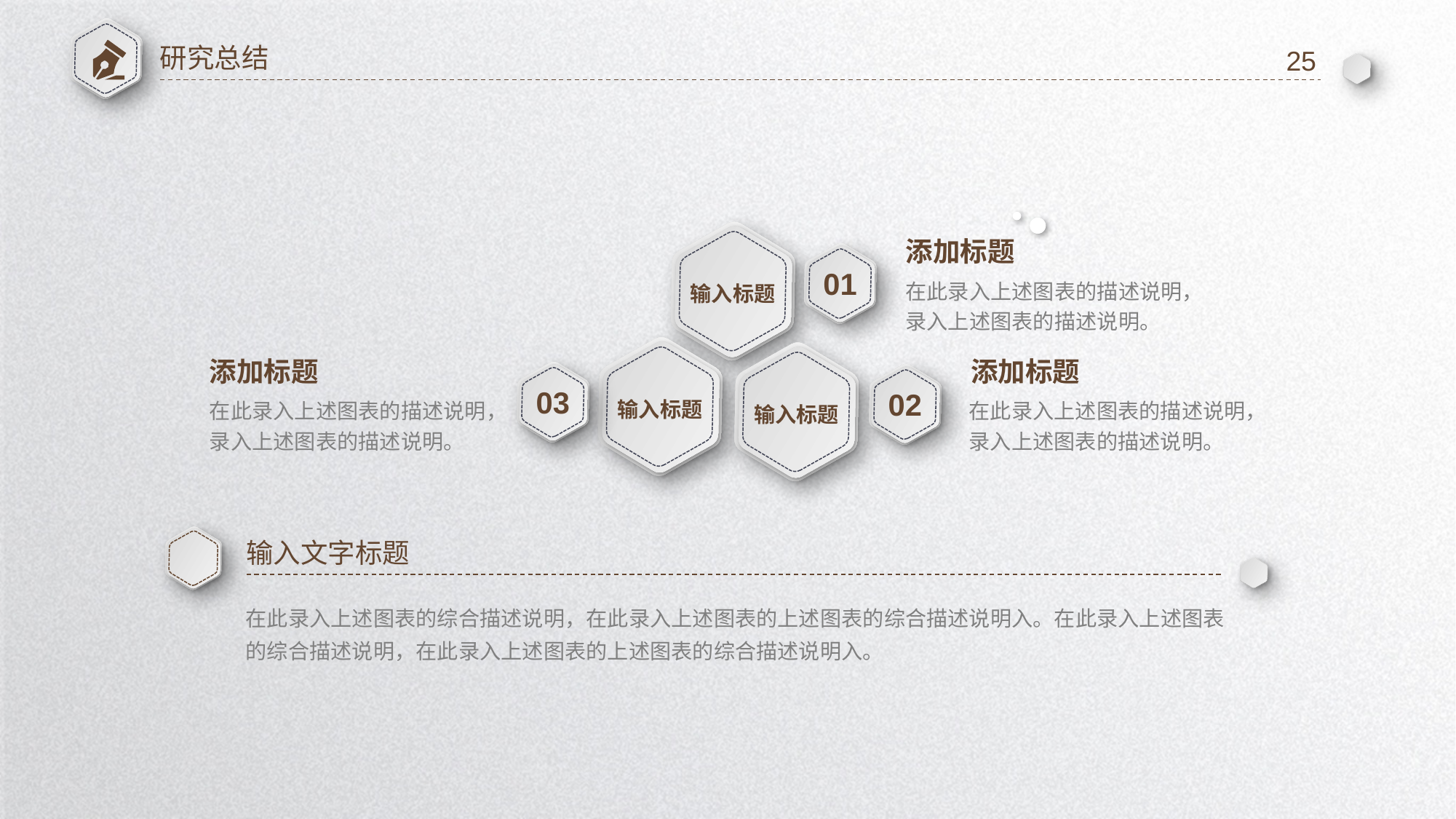

研究总结

25

添加标题

01
在此录入上述图表的描述说明，录入上述图表的描述说明。
输入标题

添加标题
添加标题

03
02
在此录入上述图表的描述说明，录入上述图表的描述说明。
在此录入上述图表的描述说明，录入上述图表的描述说明。
输入标题
输入标题

输入文字标题

在此录入上述图表的综合描述说明，在此录入上述图表的上述图表的综合描述说明入。在此录入上述图表的综合描述说明，在此录入上述图表的上述图表的综合描述说明入。